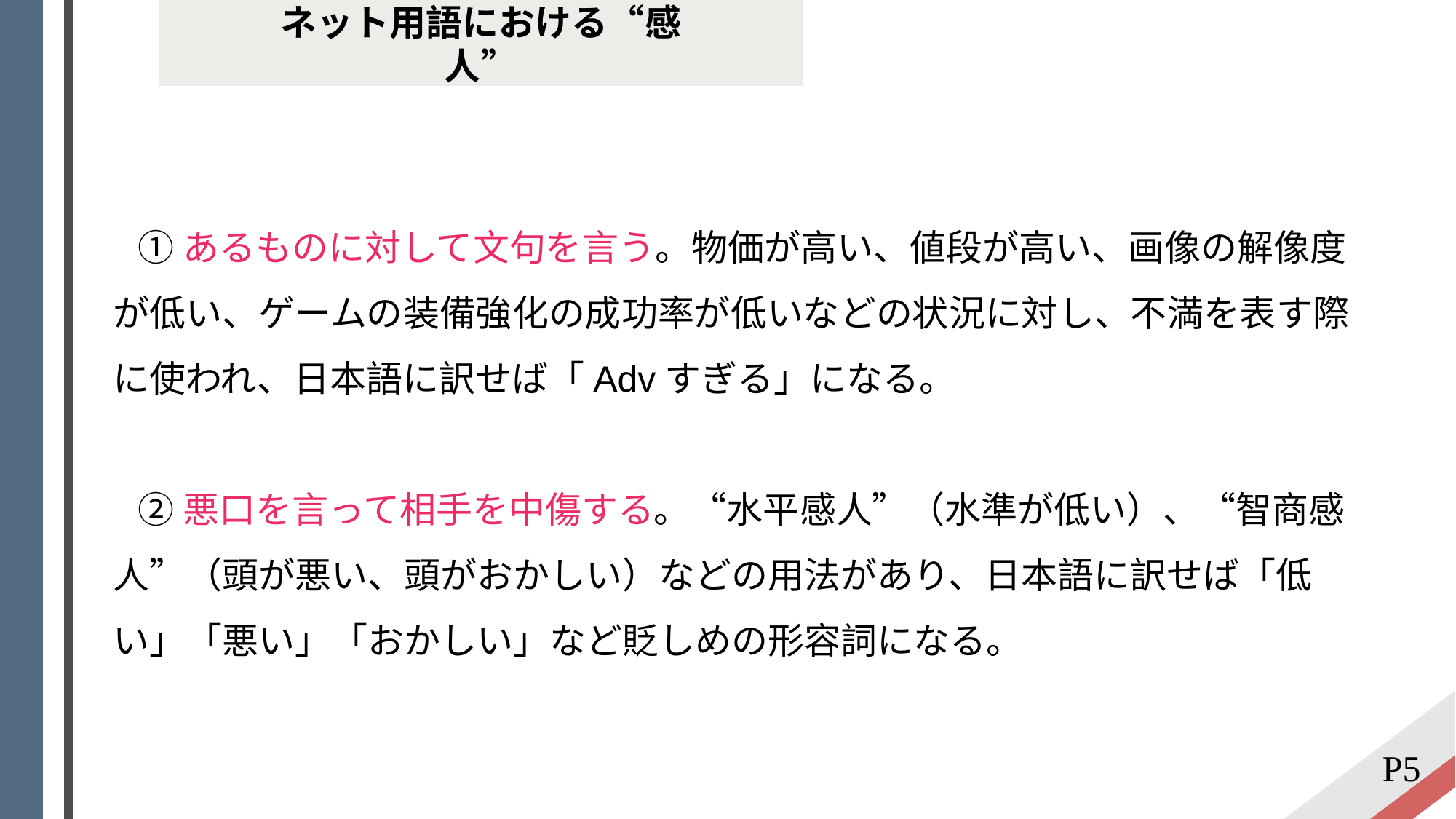

ネット用語における“感人”
 ①あるものに対して文句を言う。物価が高い、値段が高い、画像の解像度が低い、ゲームの装備強化の成功率が低いなどの状況に対し、不満を表す際に使われ、日本語に訳せば「Advすぎる」になる。

 ②悪口を言って相手を中傷する。“水平感人”（水準が低い）、“智商感人”（頭が悪い、頭がおかしい）などの用法があり、日本語に訳せば「低い」「悪い」「おかしい」など貶しめの形容詞になる。

P5